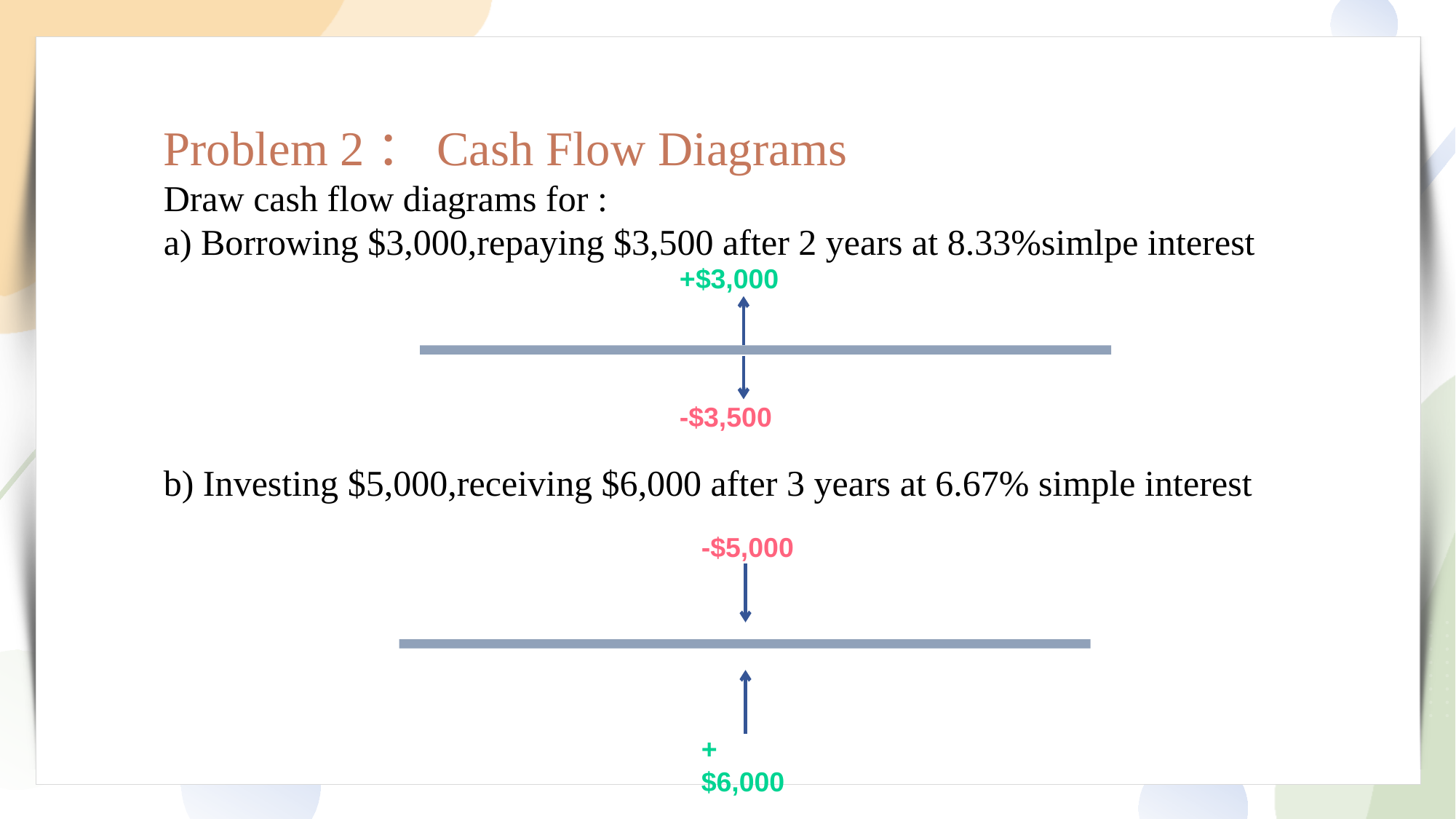

Problem 2：Cash Flow Diagrams
Draw cash flow diagrams for :
a) Borrowing $3,000,repaying $3,500 after 2 years at 8.33%simlpe interest

+$3,000

-$3,500

输入标题
b) Investing $5,000,receiving $6,000 after 3 years at 6.67% simple interest

-$5,000

+$6,000